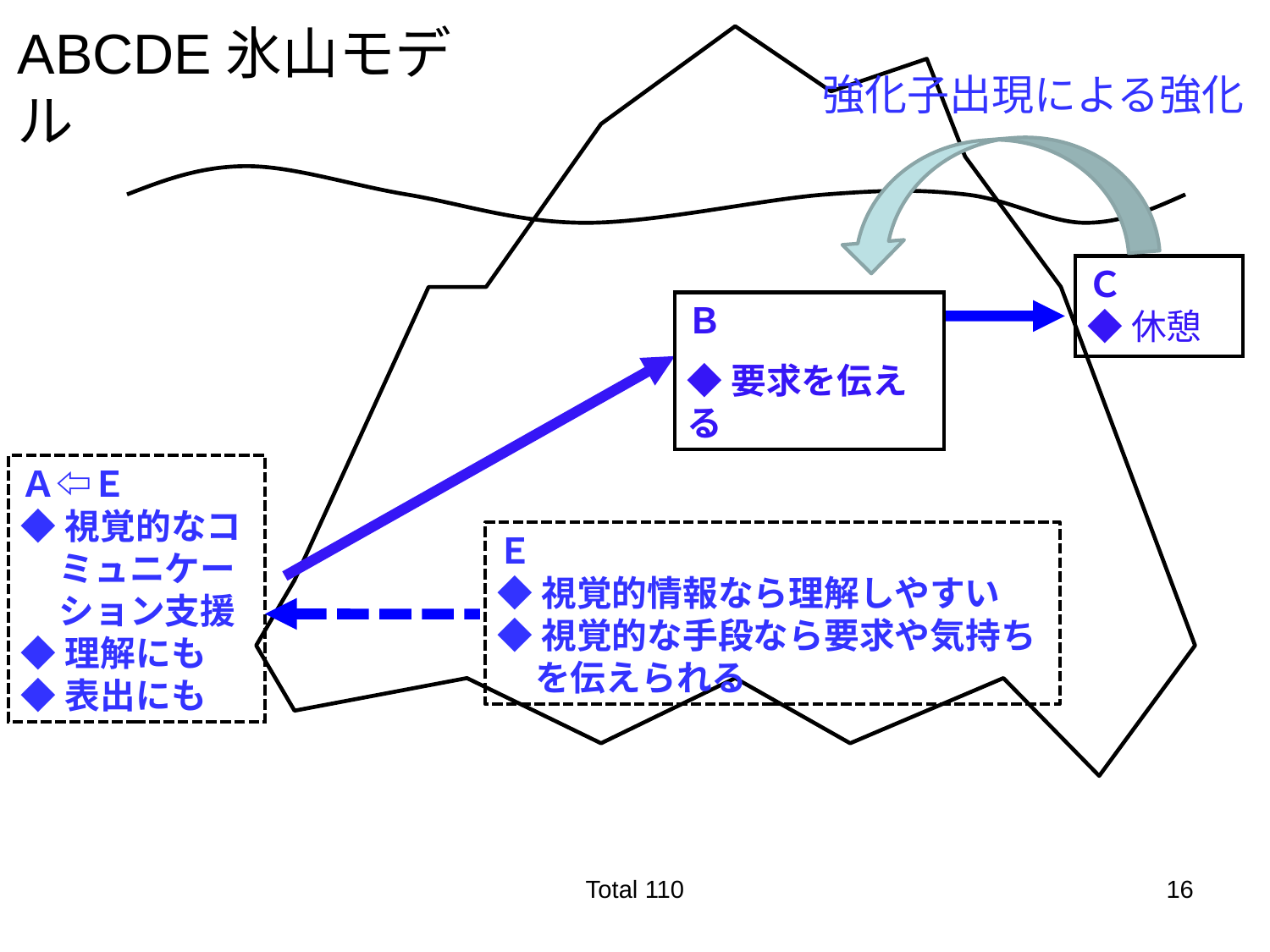

# ABCDE氷山モデル

強化子出現による強化

Ｃ
◆休憩
Ｂ
◆要求を伝える

Ａ⇦Ｅ
◆視覚的なコミュニケーション支援
◆理解にも
◆表出にも
Ｅ
◆視覚的情報なら理解しやすい
◆視覚的な手段なら要求や気持ちを伝えられる

Total 110
16